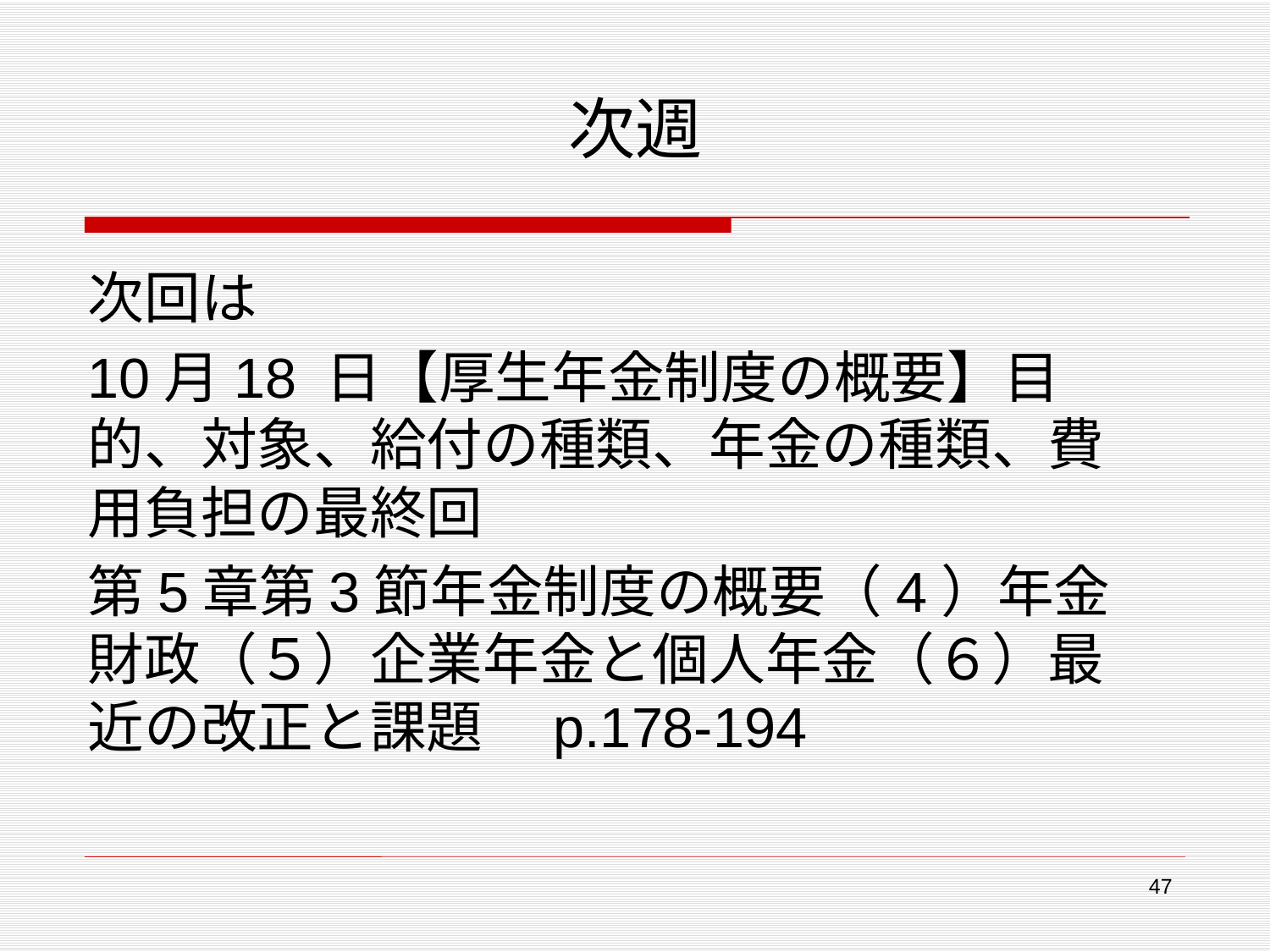

# 次週
次回は
10月18 日【厚生年金制度の概要】目的、対象、給付の種類、年金の種類、費用負担の最終回
第5章第3節年金制度の概要（4）年金財政（５）企業年金と個人年金（６）最近の改正と課題　p.178-194

47